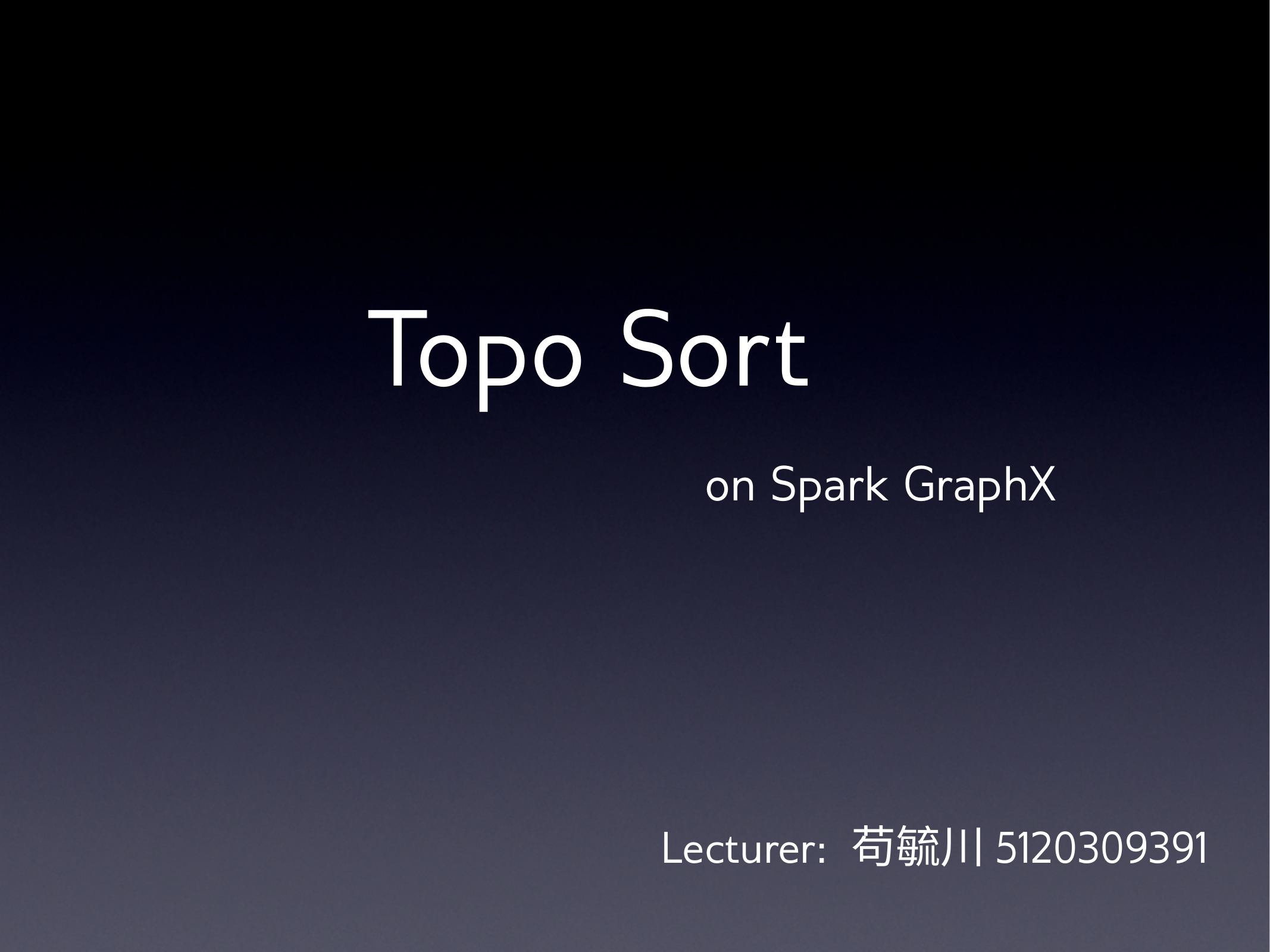

# Topo Sort
on Spark GraphX
Lecturer: 苟毓川5120309391